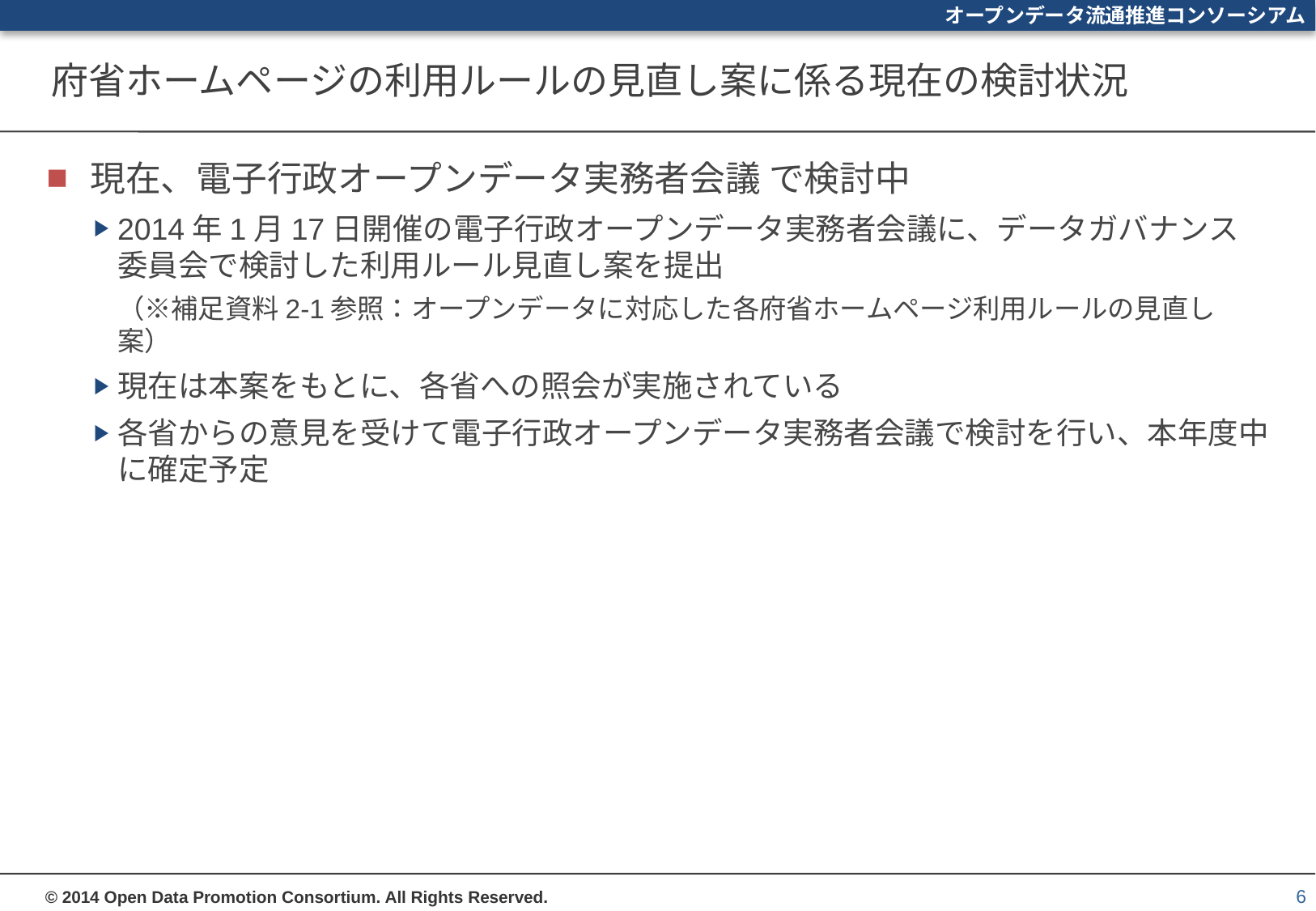

# 府省ホームページの利用ルールの見直し案に係る現在の検討状況
現在、電子行政オープンデータ実務者会議 で検討中
2014年1月17日開催の電子行政オープンデータ実務者会議に、データガバナンス委員会で検討した利用ルール見直し案を提出
（※補足資料2-1参照：オープンデータに対応した各府省ホームページ利用ルールの見直し案）
現在は本案をもとに、各省への照会が実施されている
各省からの意見を受けて電子行政オープンデータ実務者会議で検討を行い、本年度中に確定予定

6